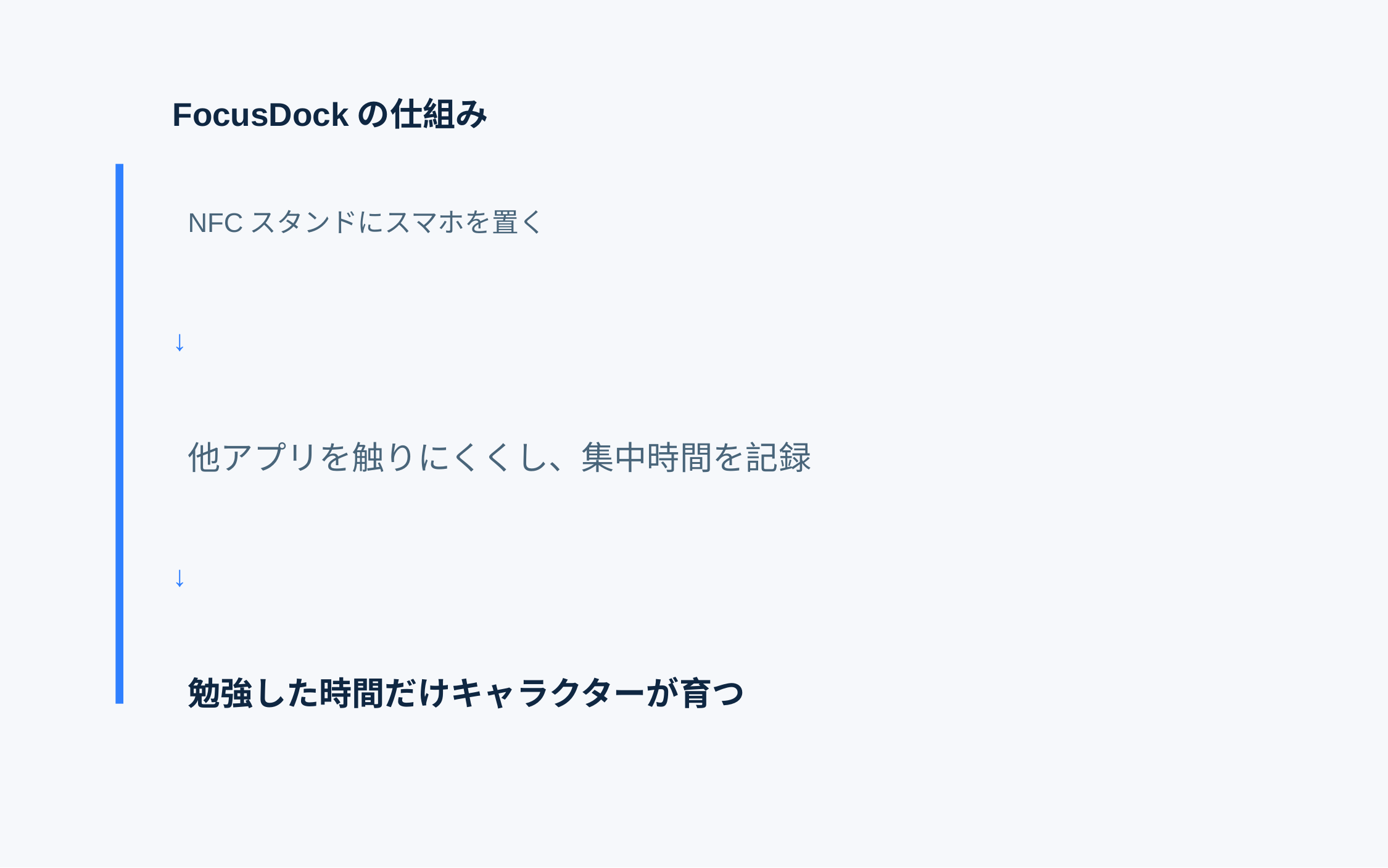

FocusDockの仕組み

# NFCスタンドにスマホを置く
↓
他アプリを触りにくくし、集中時間を記録
↓
勉強した時間だけキャラクターが育つ